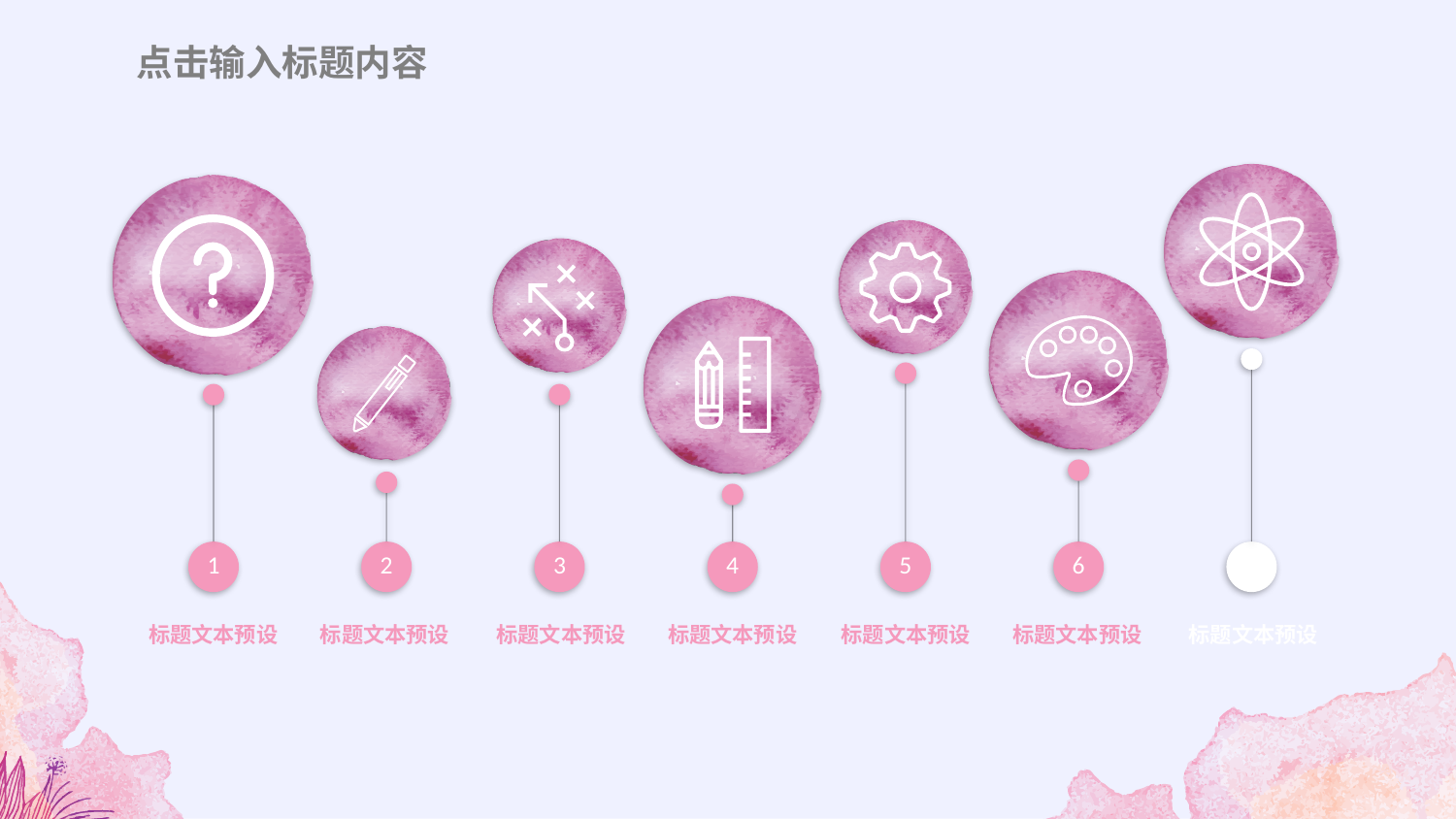

点击输入标题内容

1
2
3
4
5
6
7
标题文本预设
标题文本预设
标题文本预设
标题文本预设
标题文本预设
标题文本预设
标题文本预设